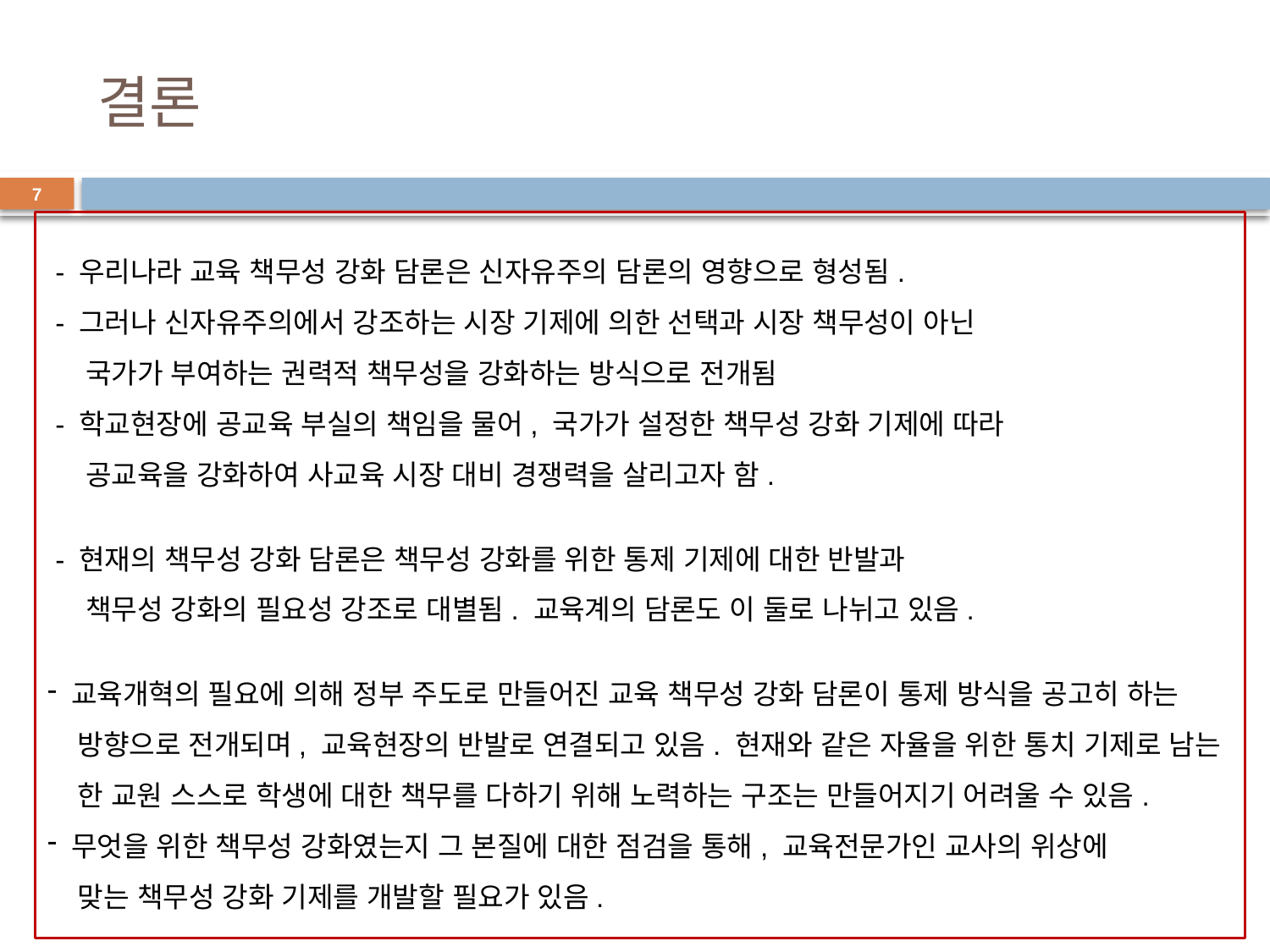

# 결론
7
 - 우리나라 교육 책무성 강화 담론은 신자유주의 담론의 영향으로 형성됨.
 - 그러나 신자유주의에서 강조하는 시장 기제에 의한 선택과 시장 책무성이 아닌
    국가가 부여하는 권력적 책무성을 강화하는 방식으로 전개됨
 - 학교현장에 공교육 부실의 책임을 물어, 국가가 설정한 책무성 강화 기제에 따라
    공교육을 강화하여 사교육 시장 대비 경쟁력을 살리고자 함.

 - 현재의 책무성 강화 담론은 책무성 강화를 위한 통제 기제에 대한 반발과
    책무성 강화의 필요성 강조로 대별됨. 교육계의 담론도 이 둘로 나뉘고 있음.

 교육개혁의 필요에 의해 정부 주도로 만들어진 교육 책무성 강화 담론이 통제 방식을 공고히 하는
   방향으로 전개되며, 교육현장의 반발로 연결되고 있음. 현재와 같은 자율을 위한 통치 기제로 남는
   한 교원 스스로 학생에 대한 책무를 다하기 위해 노력하는 구조는 만들어지기 어려울 수 있음.
 무엇을 위한 책무성 강화였는지 그 본질에 대한 점검을 통해, 교육전문가인 교사의 위상에
   맞는 책무성 강화 기제를 개발할 필요가 있음.